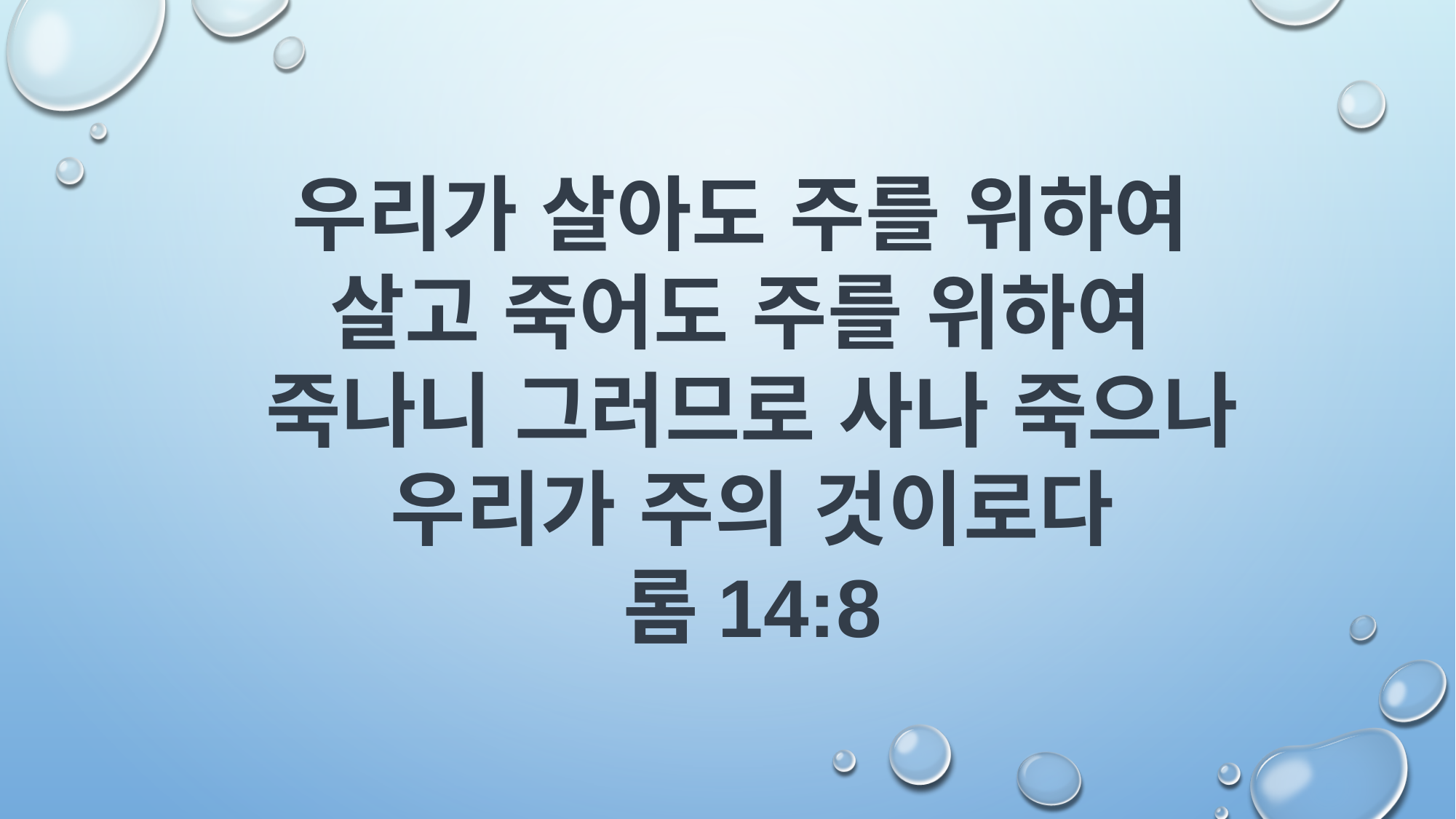

우리가 살아도 주를 위하여
살고 죽어도 주를 위하여
죽나니 그러므로 사나 죽으나 우리가 주의 것이로다
롬14:8